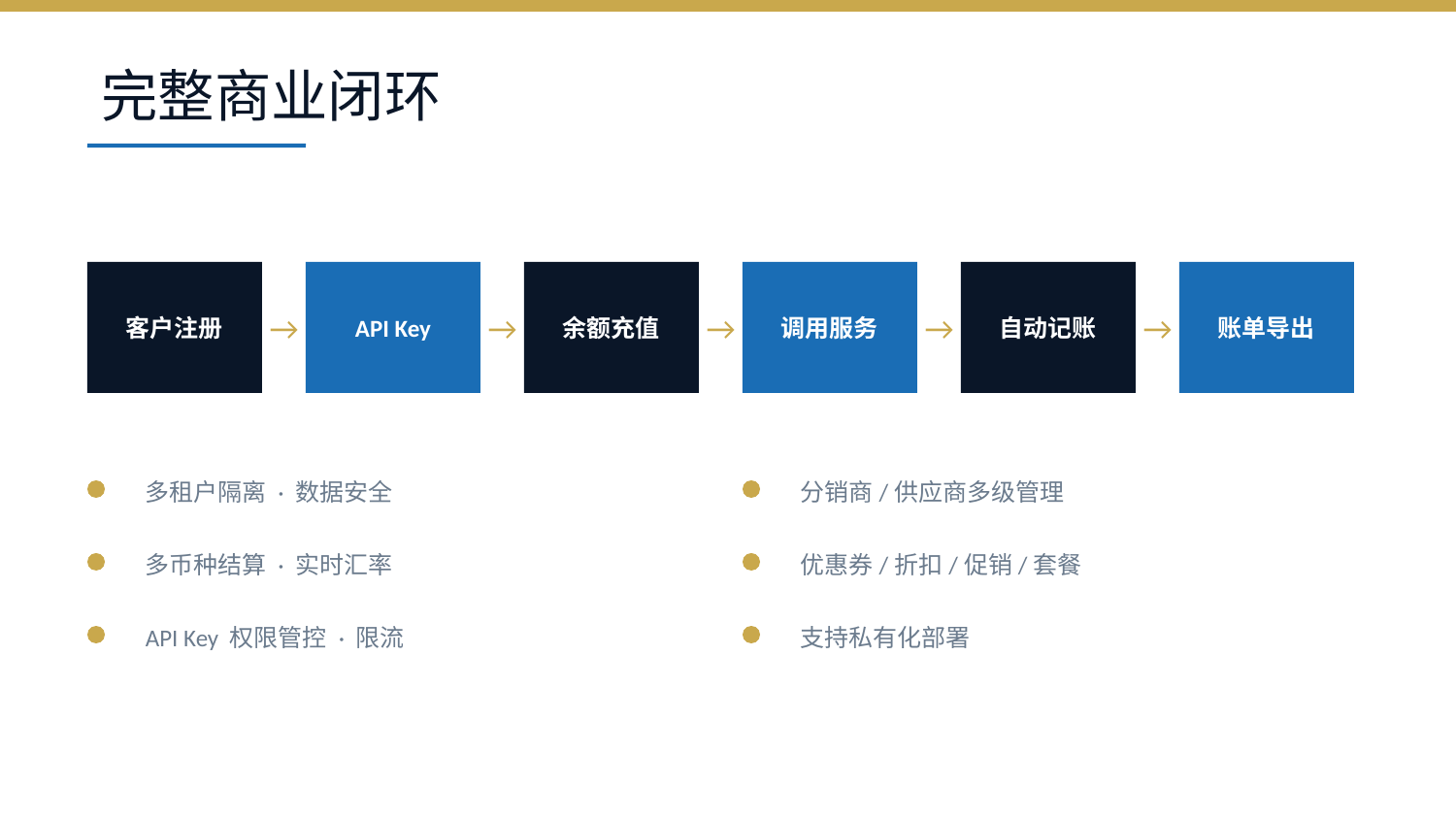

完整商业闭环

客户注册

API Key

余额充值

调用服务

自动记账

账单导出
→
→
→
→
→
多租户隔离 · 数据安全
分销商/供应商多级管理

多币种结算 · 实时汇率
优惠券/折扣/促销/套餐

API Key 权限管控 · 限流
支持私有化部署